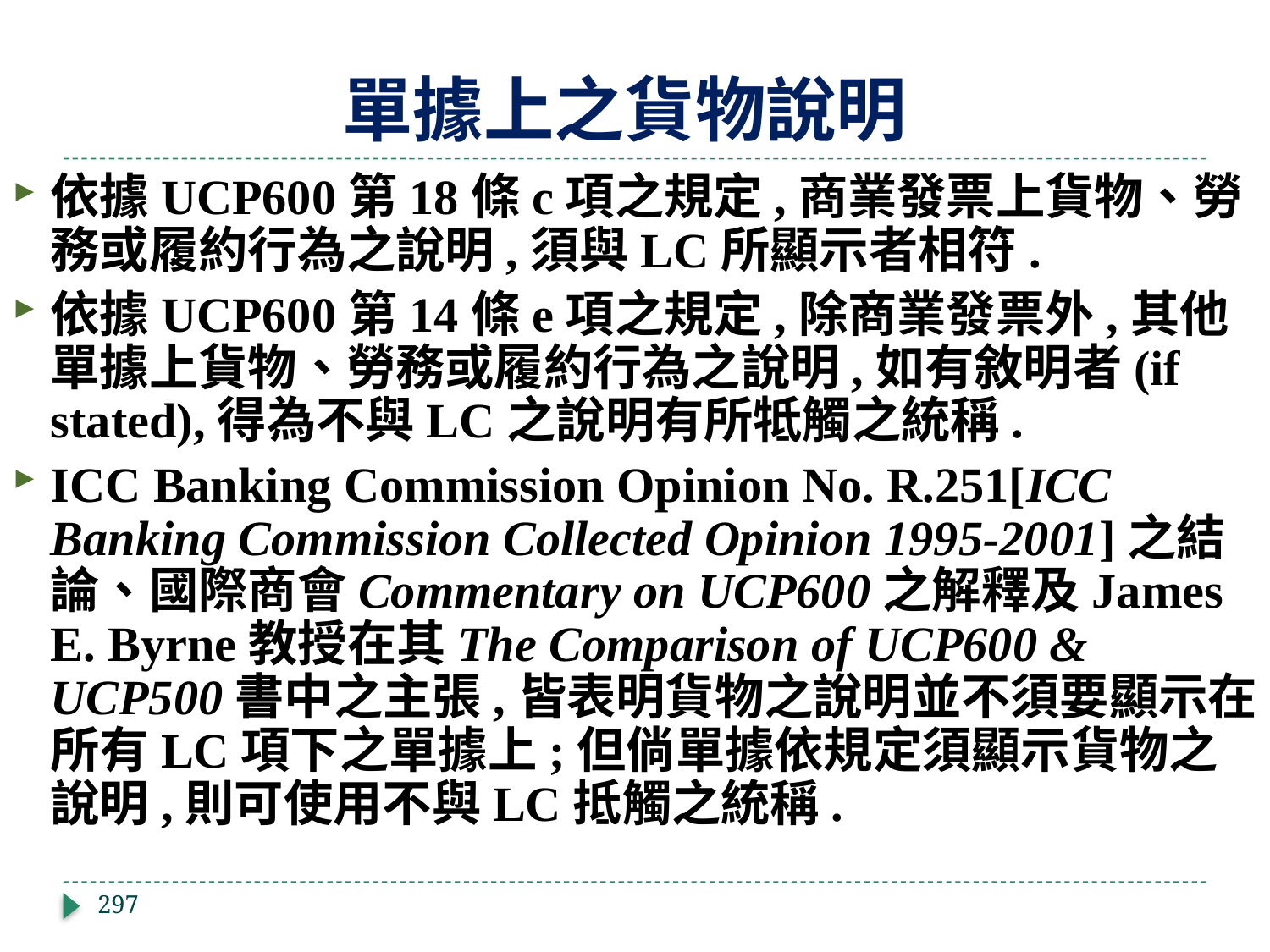

# 單據上之貨物說明
依據UCP600第18條c項之規定,商業發票上貨物、勞務或履約行為之說明,須與LC所顯示者相符.
依據UCP600第14條e項之規定,除商業發票外,其他單據上貨物、勞務或履約行為之說明,如有敘明者(if stated),得為不與LC之說明有所牴觸之統稱.
ICC Banking Commission Opinion No. R.251[ICC Banking Commission Collected Opinion 1995-2001]之結論、國際商會Commentary on UCP600之解釋及James E. Byrne教授在其The Comparison of UCP600 & UCP500書中之主張,皆表明貨物之說明並不須要顯示在所有LC項下之單據上;但倘單據依規定須顯示貨物之說明,則可使用不與LC抵觸之統稱.
297